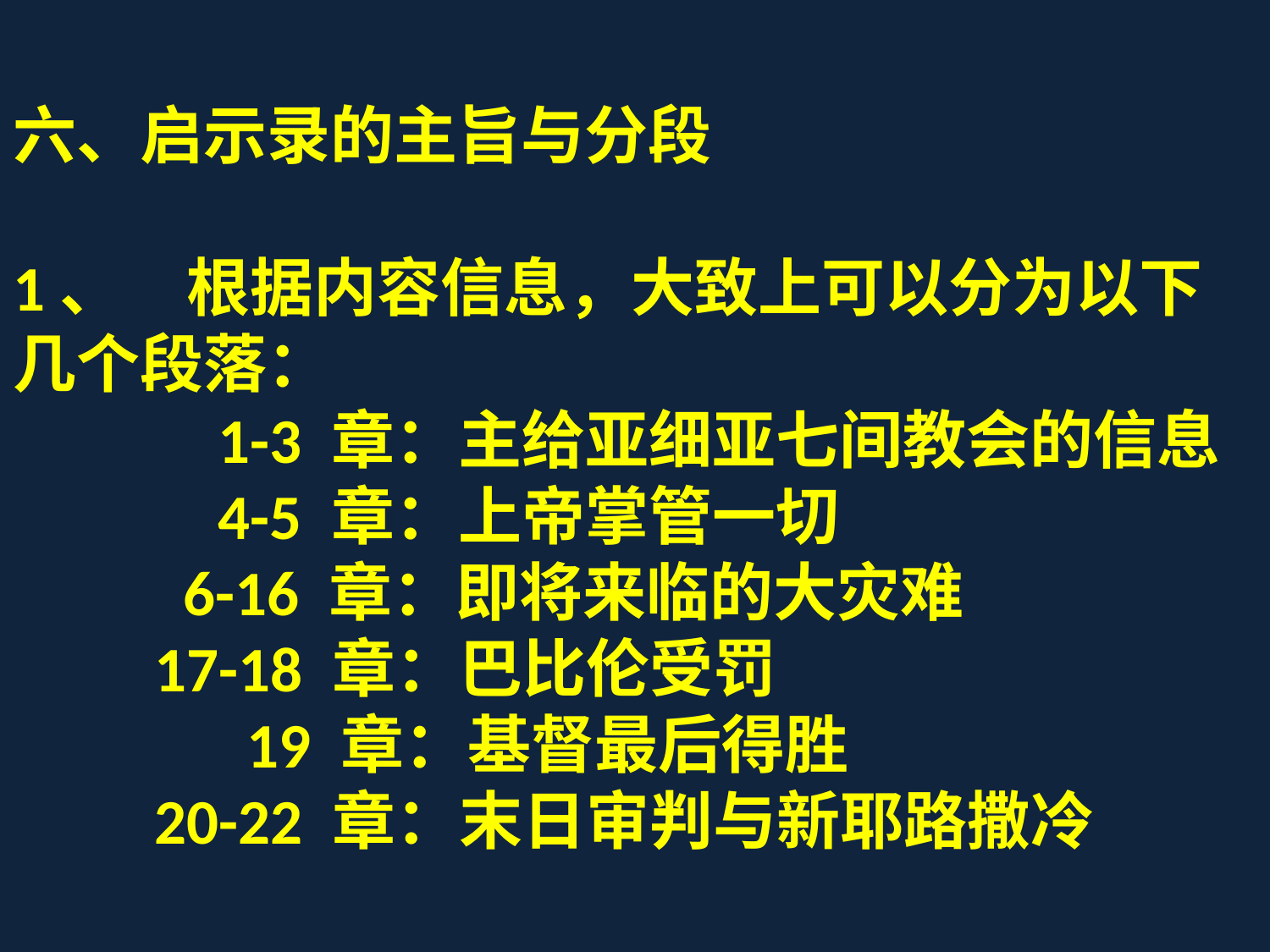

六、启示录的主旨与分段

1、　根据内容信息，大致上可以分为以下几个段落：
　　　1-3 章：主给亚细亚七间教会的信息
　　　4-5 章：上帝掌管一切
　 　 6-16 章：即将来临的大灾难
　　17-18 章：巴比伦受罚
　　 　 19 章：基督最后得胜
　　20-22 章：末日审判与新耶路撒冷